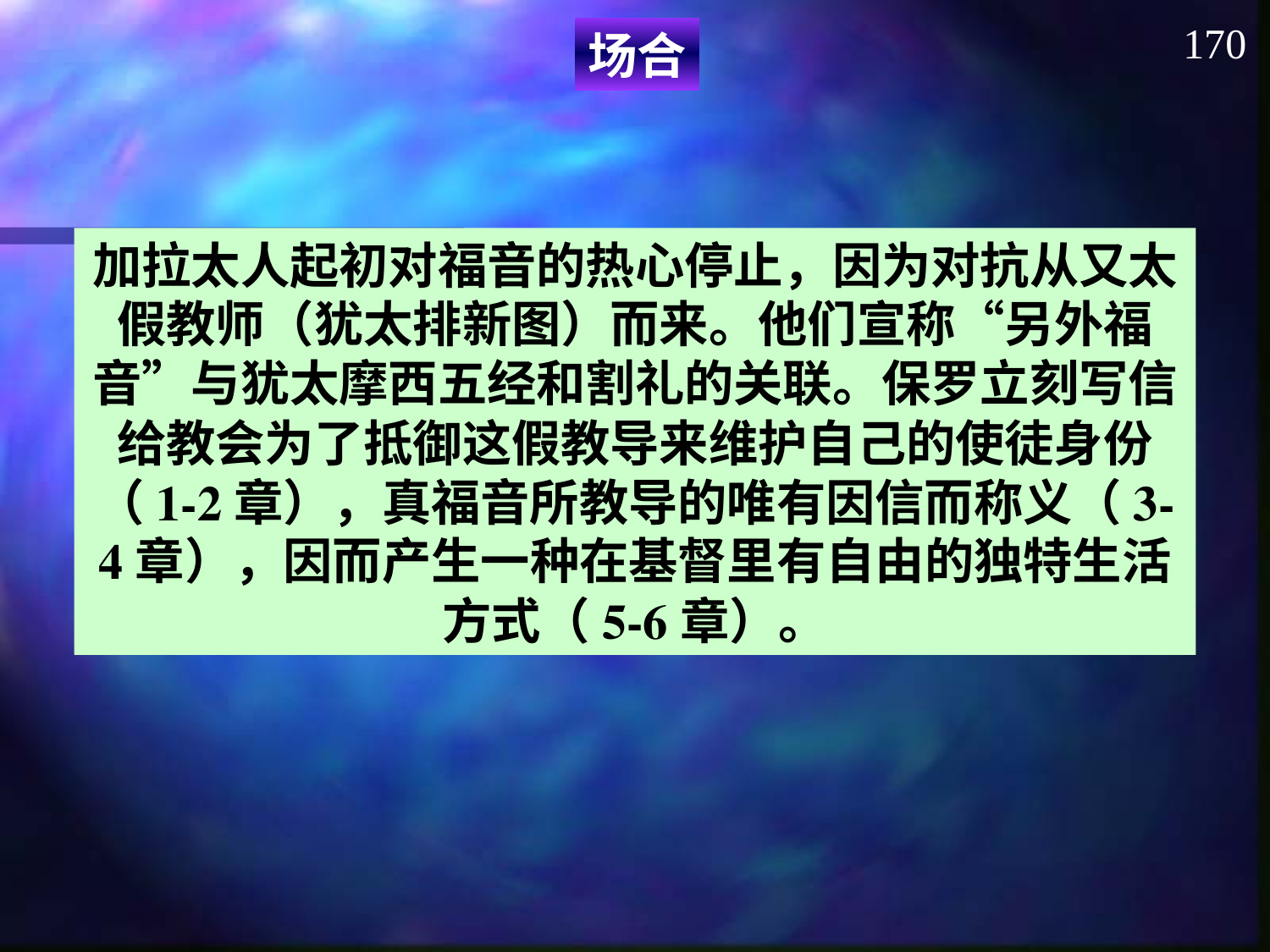

170
场合
加拉太人起初对福音的热心停止，因为对抗从又太假教师（犹太排新图）而来。他们宣称“另外福音”与犹太摩西五经和割礼的关联。保罗立刻写信给教会为了抵御这假教导来维护自己的使徒身份（1-2章），真福音所教导的唯有因信而称义（3-4章），因而产生一种在基督里有自由的独特生活方式（5-6章）。